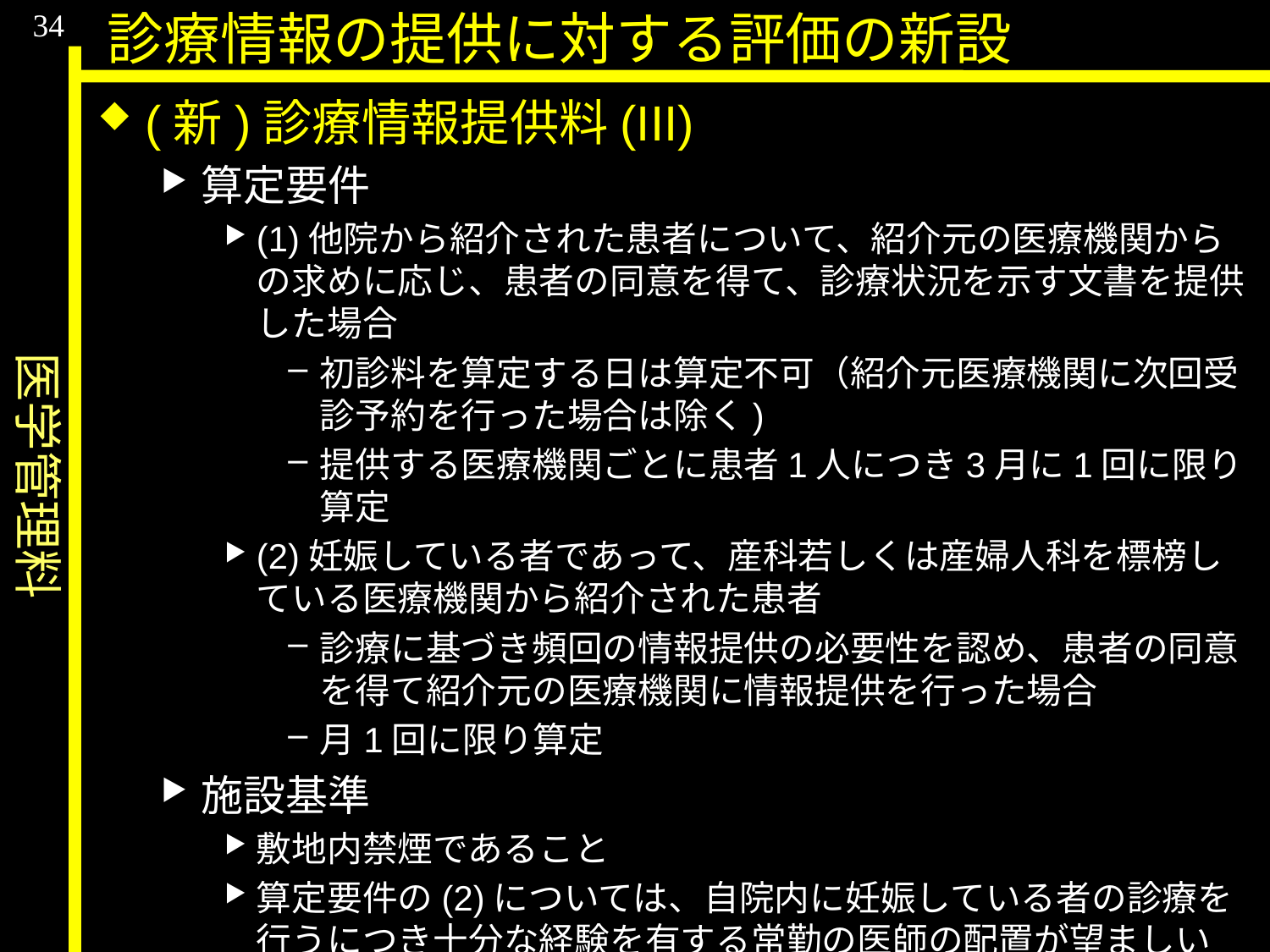

医学管理料
34
診療情報の提供に対する評価の新設

(新)診療情報提供料(III)
算定要件
(1)他院から紹介された患者について、紹介元の医療機関からの求めに応じ、患者の同意を得て、診療状況を示す文書を提供した場合
初診料を算定する日は算定不可（紹介元医療機関に次回受診予約を行った場合は除く)
提供する医療機関ごとに患者1人につき3月に1回に限り算定
(2)妊娠している者であって、産科若しくは産婦人科を標榜している医療機関から紹介された患者
診療に基づき頻回の情報提供の必要性を認め、患者の同意を得て紹介元の医療機関に情報提供を行った場合
月1回に限り算定
施設基準
敷地内禁煙であること
算定要件の(2)については、自院内に妊娠している者の診療を行うにつき十分な経験を有する常勤の医師の配置が望ましい